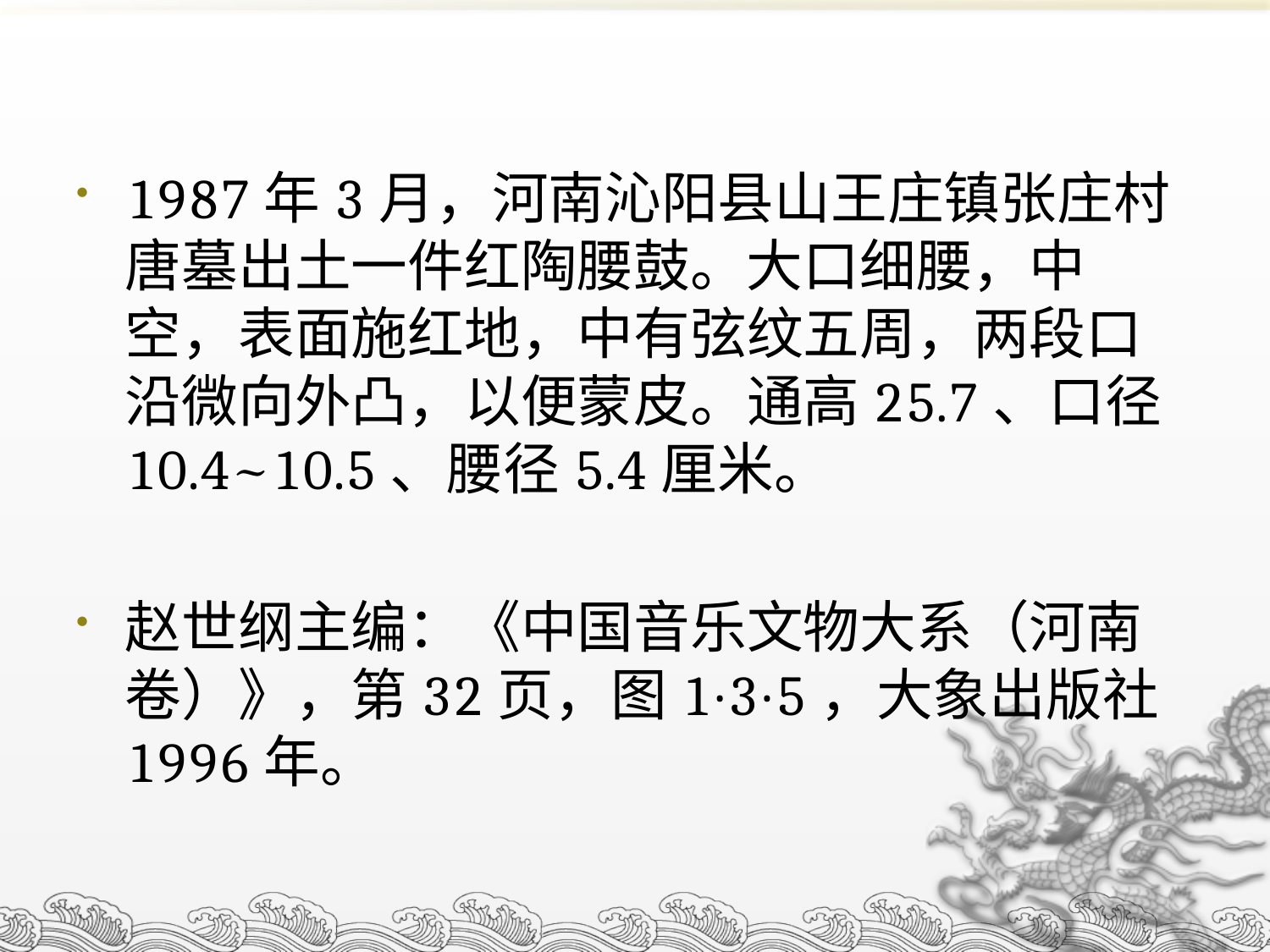

#
1987年3月，河南沁阳县山王庄镇张庄村唐墓出土一件红陶腰鼓。大口细腰，中空，表面施红地，中有弦纹五周，两段口沿微向外凸，以便蒙皮。通高25.7、口径10.4~10.5、腰径5.4厘米。

赵世纲主编：《中国音乐文物大系（河南卷）》，第32页，图1·3·5，大象出版社1996年。